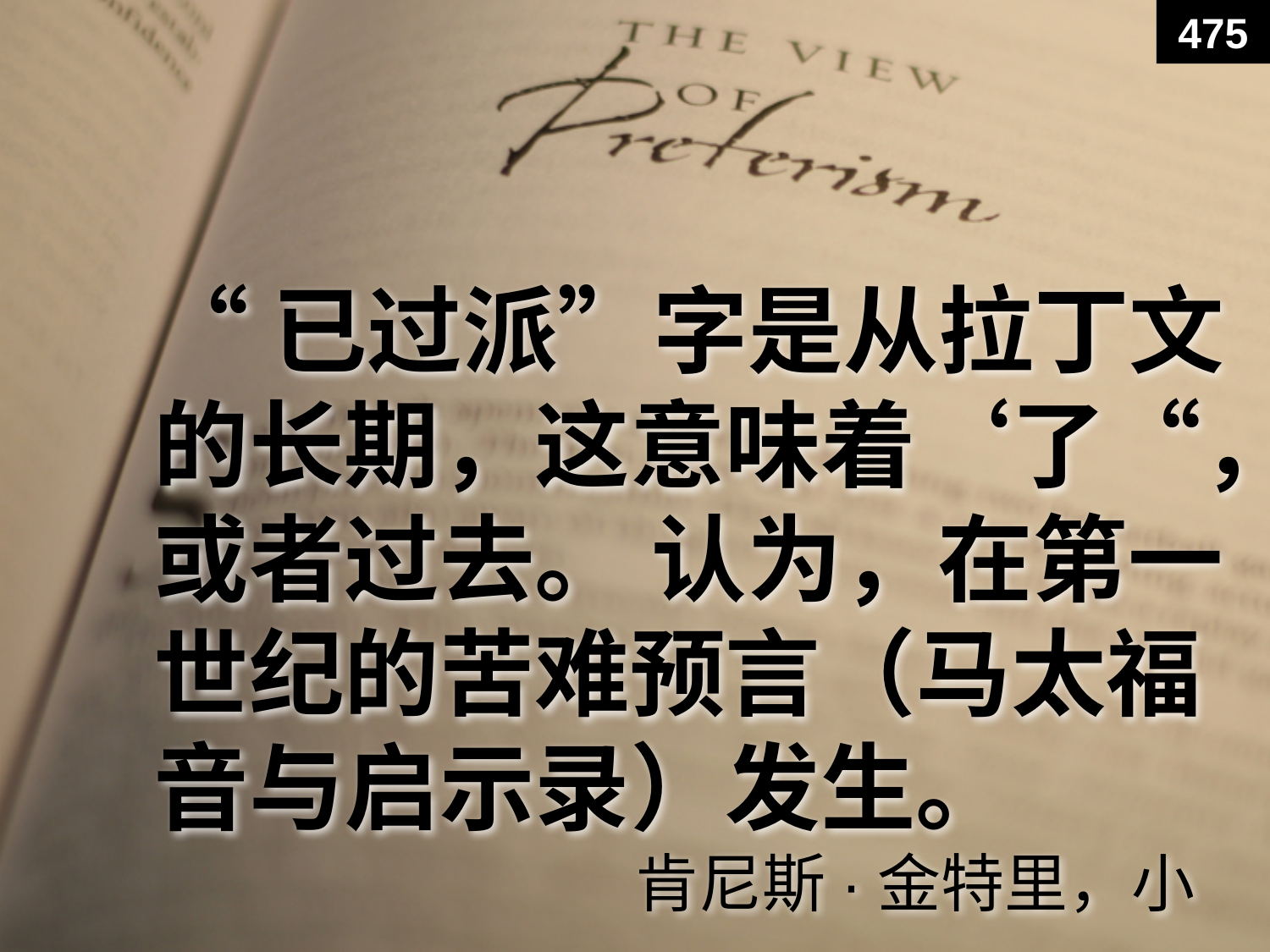

475
“已过派”字是从拉丁文的长期，这意味着‘了“，或者过去。 认为，在第一世纪的苦难预言（马太福音与启示录）发生。
# 肯尼斯·金特里，小